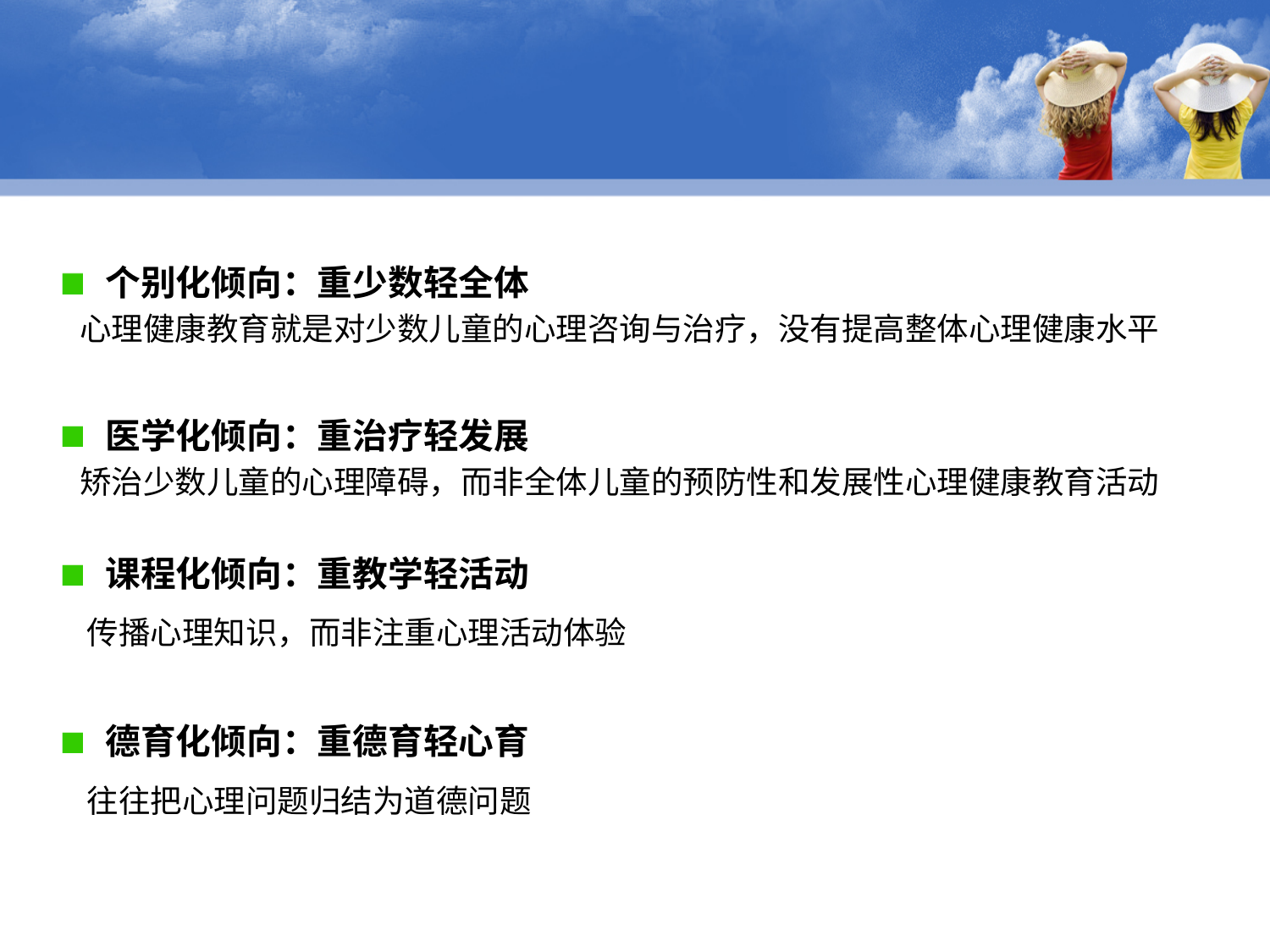

个别化倾向：重少数轻全体
  心理健康教育就是对少数儿童的心理咨询与治疗，没有提高整体心理健康水平

医学化倾向：重治疗轻发展
  矫治少数儿童的心理障碍，而非全体儿童的预防性和发展性心理健康教育活动

课程化倾向：重教学轻活动
  传播心理知识，而非注重心理活动体验

德育化倾向：重德育轻心育
  往往把心理问题归结为道德问题